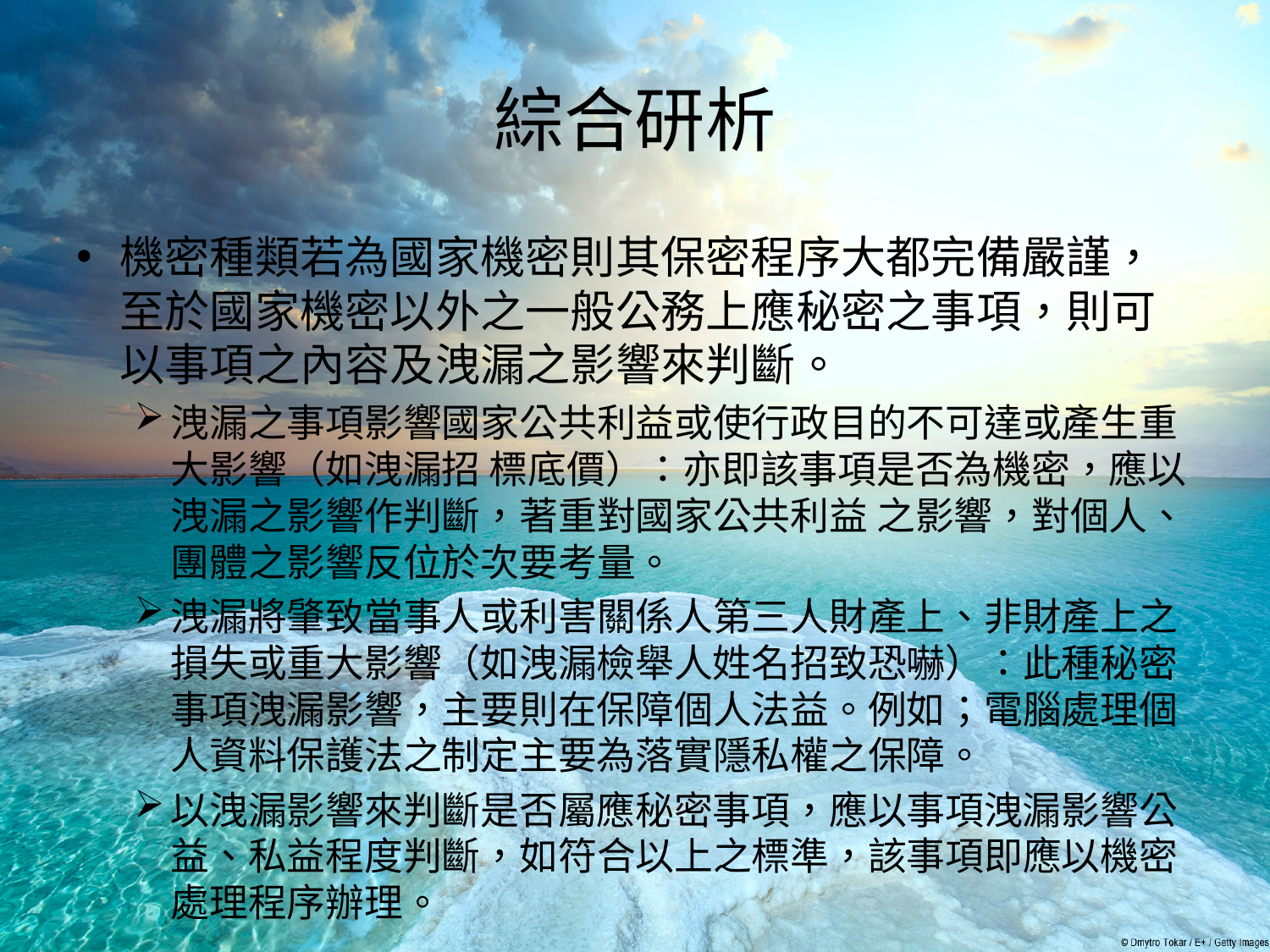

# 綜合研析
機密種類若為國家機密則其保密程序大都完備嚴謹，至於國家機密以外之一般公務上應秘密之事項，則可以事項之內容及洩漏之影響來判斷。
洩漏之事項影響國家公共利益或使行政目的不可達或產生重大影響（如洩漏招 標底價）：亦即該事項是否為機密，應以洩漏之影響作判斷，著重對國家公共利益 之影響，對個人、團體之影響反位於次要考量。
洩漏將肇致當事人或利害關係人第三人財產上、非財產上之損失或重大影響（如洩漏檢舉人姓名招致恐嚇）：此種秘密事項洩漏影響，主要則在保障個人法益。例如；電腦處理個人資料保護法之制定主要為落實隱私權之保障。
以洩漏影響來判斷是否屬應秘密事項，應以事項洩漏影響公益、私益程度判斷，如符合以上之標準，該事項即應以機密處理程序辦理。